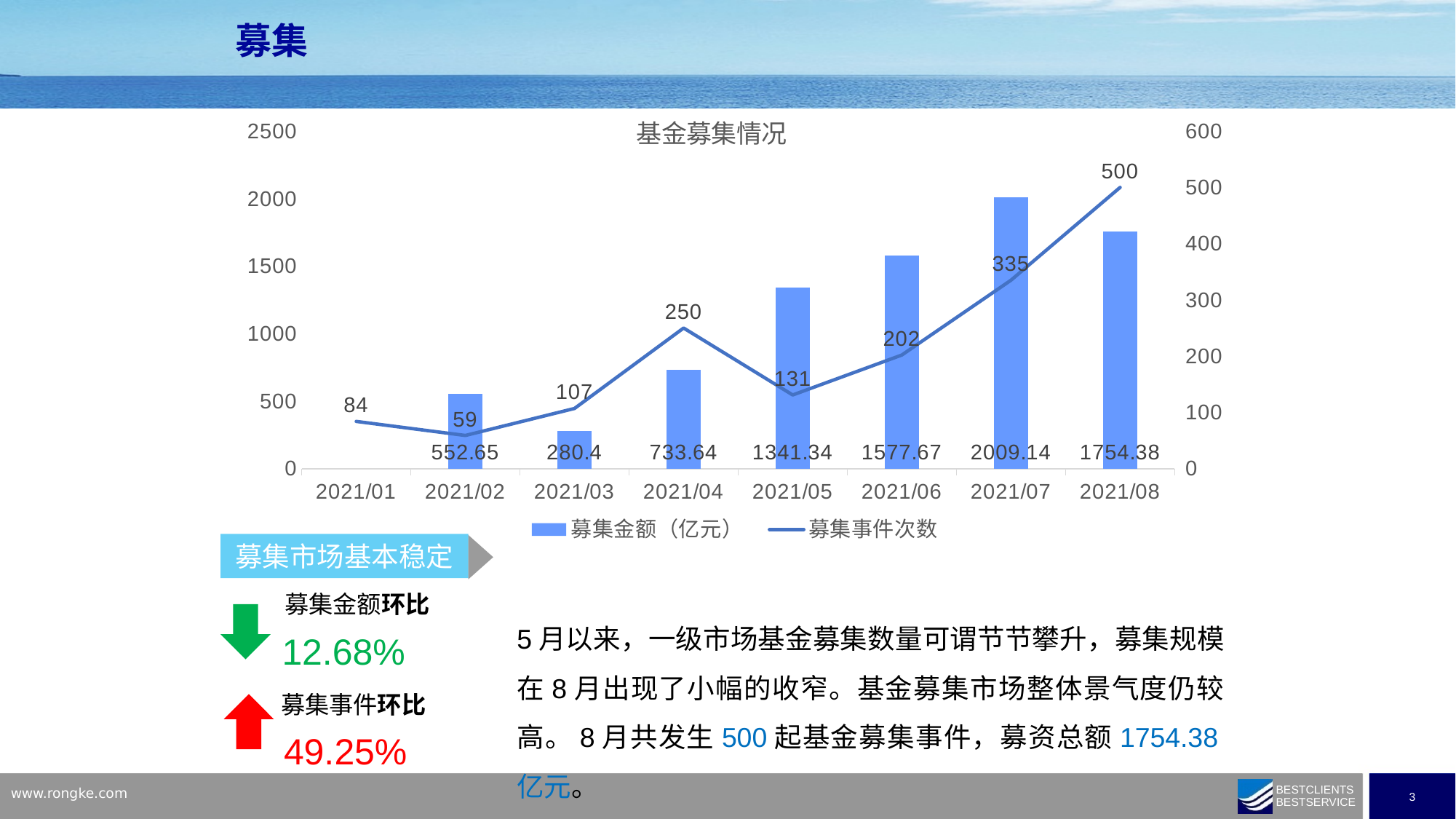

募集

### Chart: 基金募集情况

| Category | 募集金额（亿元） | 募集事件次数 |
|---|---|---|
| 44409 | 1754.38 | 500.0 |
| 44378 | 2009.14 | 335.0 |
| 44348 | 1577.67 | 202.0 |
| 44317 | 1341.34 | 131.0 |
| 44287 | 733.64 | 250.0 |
| 44256 | 280.4 | 107.0 |
| 44228 | 552.65 | 59.0 |
| 44197 | None | 84.0 |
募集市场基本稳定

募集金额环比
5月以来，一级市场基金募集数量可谓节节攀升，募集规模在8月出现了小幅的收窄。基金募集市场整体景气度仍较高。8月共发生500起基金募集事件，募资总额1754.38亿元。

12.68%
募集事件环比

49.25%